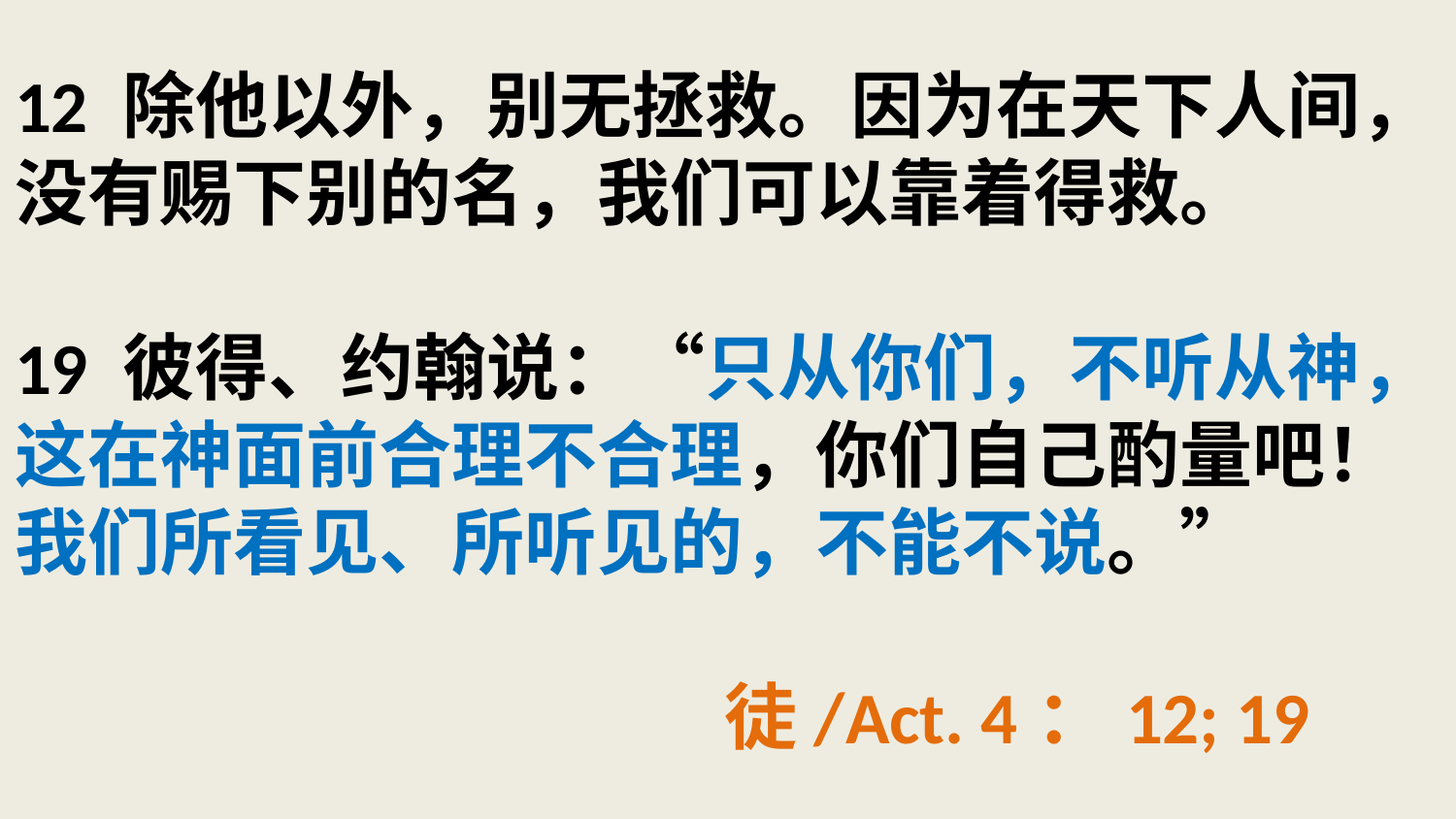

# 12 除他以外，别无拯救。因为在天下人间，没有赐下别的名，我们可以靠着得救。 19 彼得、约翰说：“只从你们，不听从神，这在神面前合理不合理，你们自己酌量吧！ 我们所看见、所听见的，不能不说。” 徒/Act. 4：12; 19